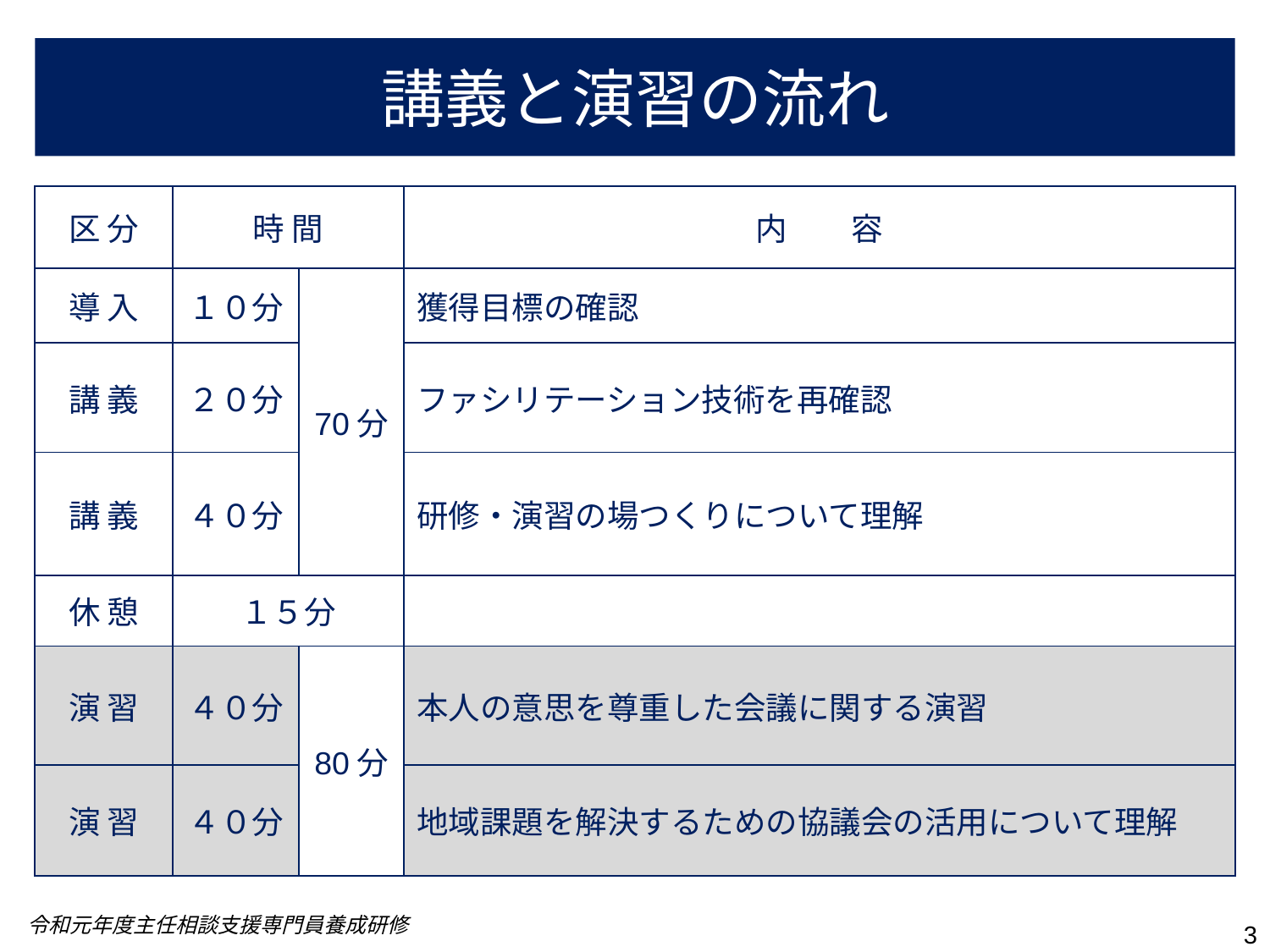

# 講義と演習の流れ
| 区 分 | 時 間 |  | 内　　容 |
| --- | --- | --- | --- |
| 導 入 | １０分 | 70分 | 獲得目標の確認 |
| 講 義 | ２０分 |  | ファシリテーション技術を再確認 |
| 講 義 | ４０分 |  | 研修・演習の場つくりについて理解 |
| 休 憩 | １５分 |  |  |
| 演 習 | ４０分 | 80分 | 本人の意思を尊重した会議に関する演習 |
| 演 習 | ４０分 |  | 地域課題を解決するための協議会の活用について理解 |
令和元年度主任相談支援専門員養成研修
3